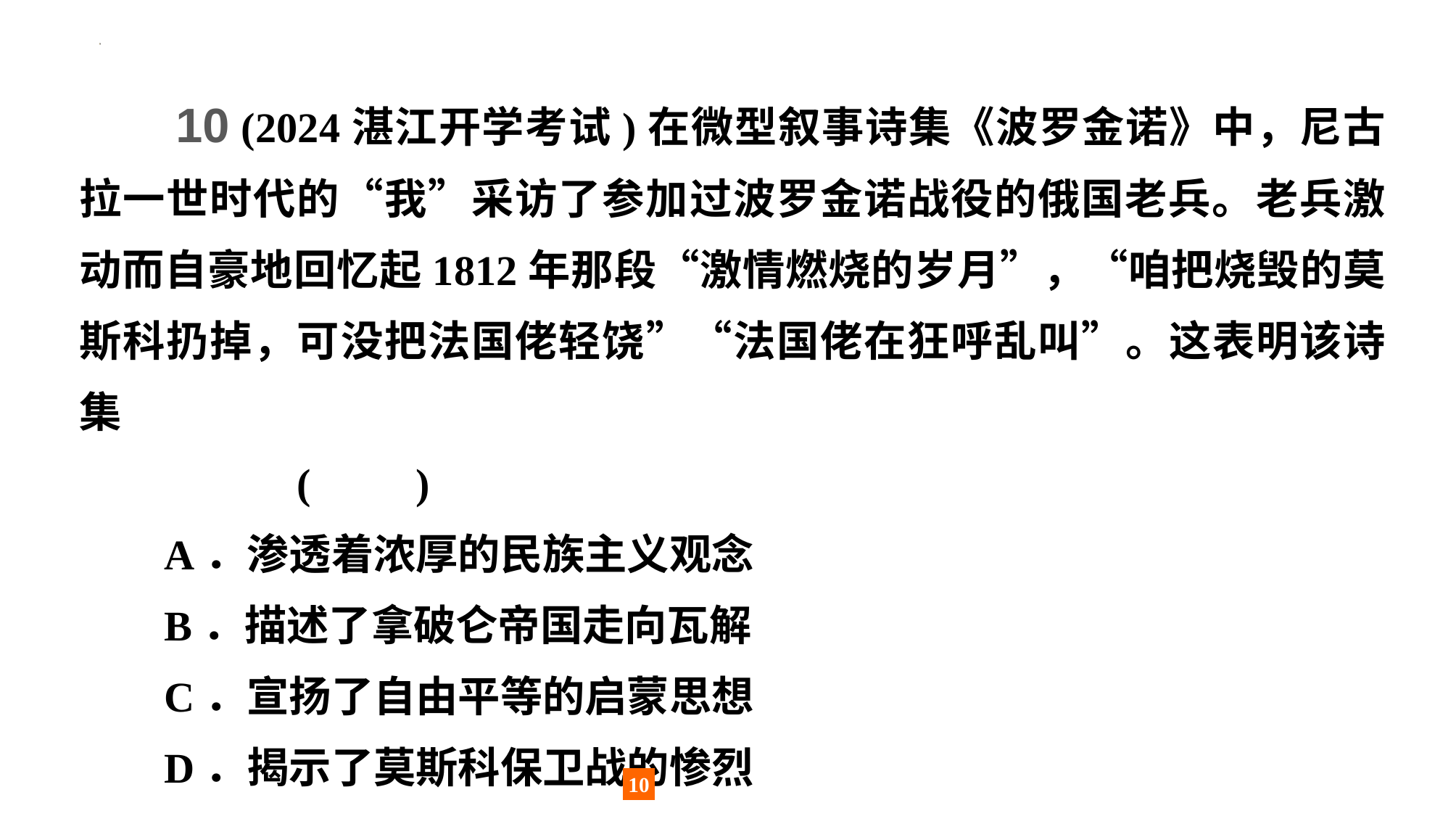

10 (2024湛江开学考试)在微型叙事诗集《波罗金诺》中，尼古拉一世时代的“我”采访了参加过波罗金诺战役的俄国老兵。老兵激动而自豪地回忆起1812年那段“激情燃烧的岁月”，“咱把烧毁的莫斯科扔掉，可没把法国佬轻饶”“法国佬在狂呼乱叫”。这表明该诗集
		(　　)
A．渗透着浓厚的民族主义观念
B．描述了拿破仑帝国走向瓦解
C．宣扬了自由平等的启蒙思想
D．揭示了莫斯科保卫战的惨烈
10